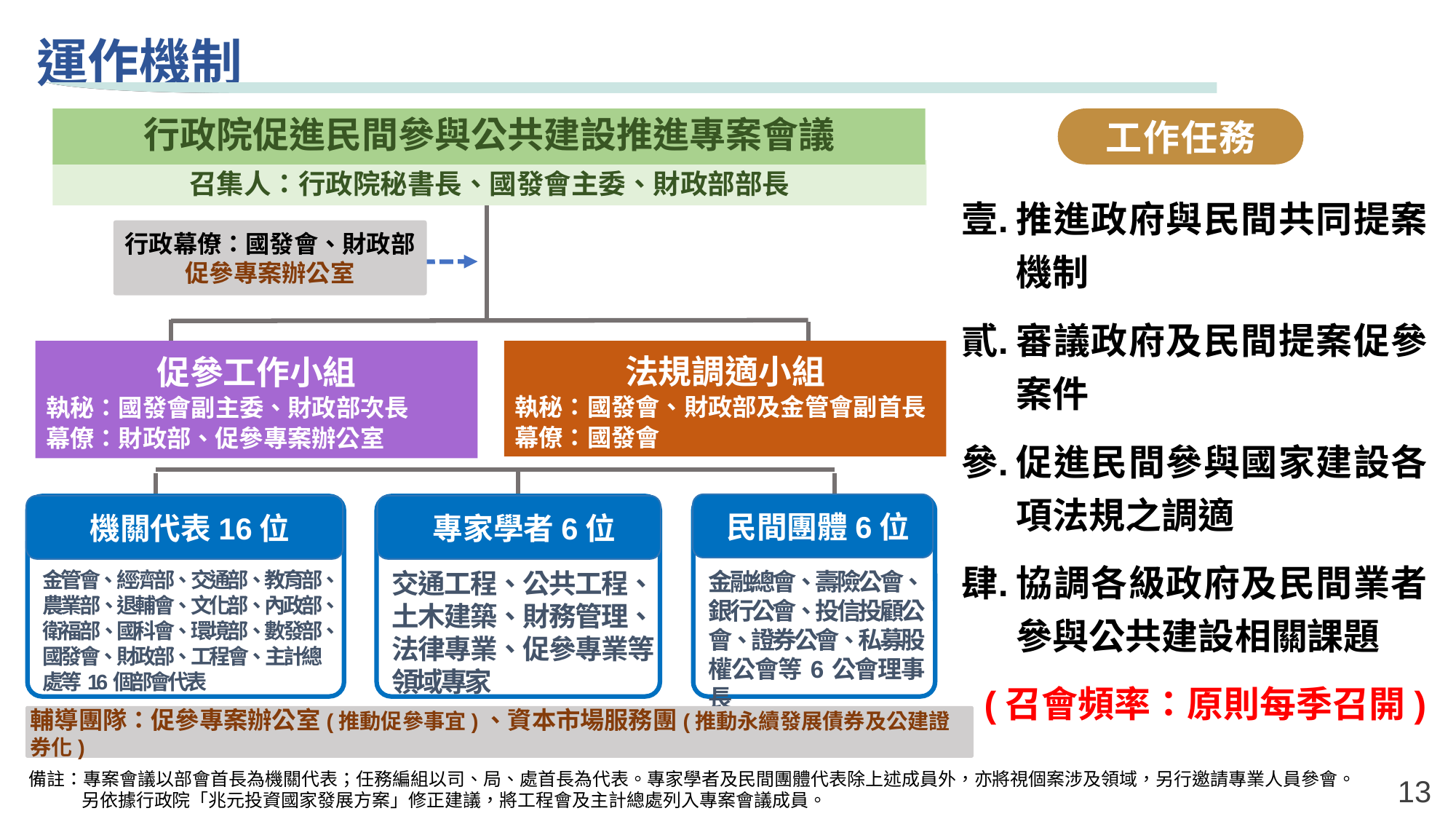

運作機制

工作任務

行政院促進民間參與公共建設推進專案會議
召集人：行政院秘書長、國發會主委、財政部部長
推進政府與民間共同提案機制
審議政府及民間提案促參案件
促進民間參與國家建設各項法規之調適
協調各級政府及民間業者參與公共建設相關課題
行政幕僚：國發會、財政部
促參專案辦公室

促參工作小組
執秘：國發會副主委、財政部次長
幕僚：財政部、促參專案辦公室

法規調適小組
執秘：國發會、財政部及金管會副首長
幕僚：國發會
民間團體6位
專家學者6位
機關代表16位

金管會、經濟部、交通部、教育部、農業部、退輔會、文化部、內政部、衛福部、國科會、環境部、數發部、國發會、財政部、工程會、主計總處等16個部會代表
交通工程、公共工程、土木建築、財務管理、法律專業、促參專業等領域專家
金融總會、壽險公會、銀行公會、投信投顧公會、證券公會、私募股權公會等6公會理事長
(召會頻率：原則每季召開)
輔導團隊：促參專案辦公室(推動促參事宜)、資本市場服務團(推動永續發展債券及公建證券化)
備註：專案會議以部會首長為機關代表；任務編組以司、局、處首長為代表。專家學者及民間團體代表除上述成員外，亦將視個案涉及領域，另行邀請專業人員參會。
            另依據行政院「兆元投資國家發展方案」修正建議，將工程會及主計總處列入專案會議成員。
13